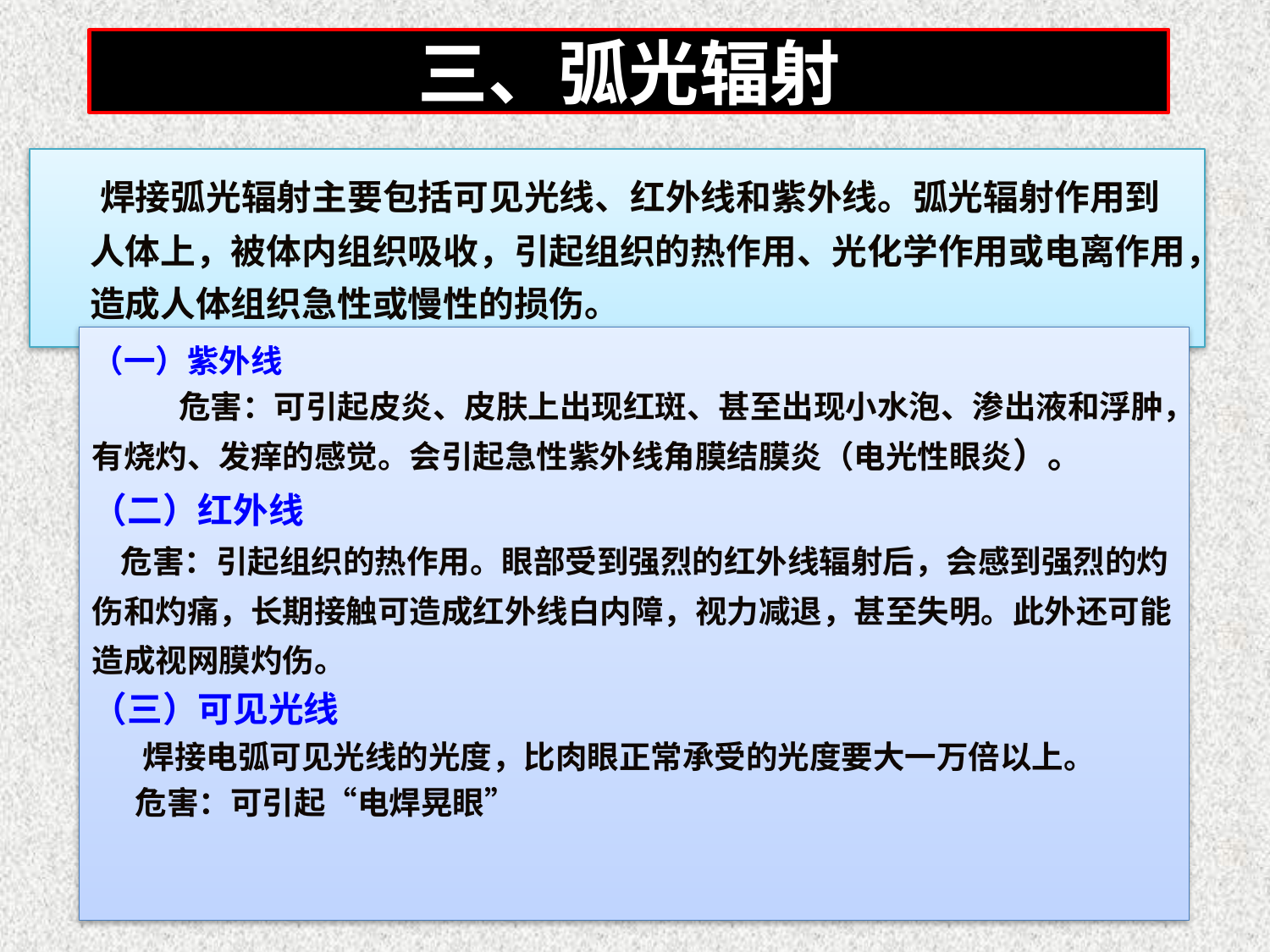

三、弧光辐射
     焊接弧光辐射主要包括可见光线、红外线和紫外线。弧光辐射作用到人体上，被体内组织吸收，引起组织的热作用、光化学作用或电离作用，造成人体组织急性或慢性的损伤。
（一）紫外线
           危害：可引起皮炎、皮肤上出现红斑、甚至出现小水泡、渗出液和浮肿，有烧灼、发痒的感觉。会引起急性紫外线角膜结膜炎（电光性眼炎）。
（二）红外线
   危害：引起组织的热作用。眼部受到强烈的红外线辐射后，会感到强烈的灼伤和灼痛，长期接触可造成红外线白内障，视力减退，甚至失明。此外还可能造成视网膜灼伤。
（三）可见光线
      焊接电弧可见光线的光度，比肉眼正常承受的光度要大一万倍以上。
     危害：可引起“电焊晃眼”